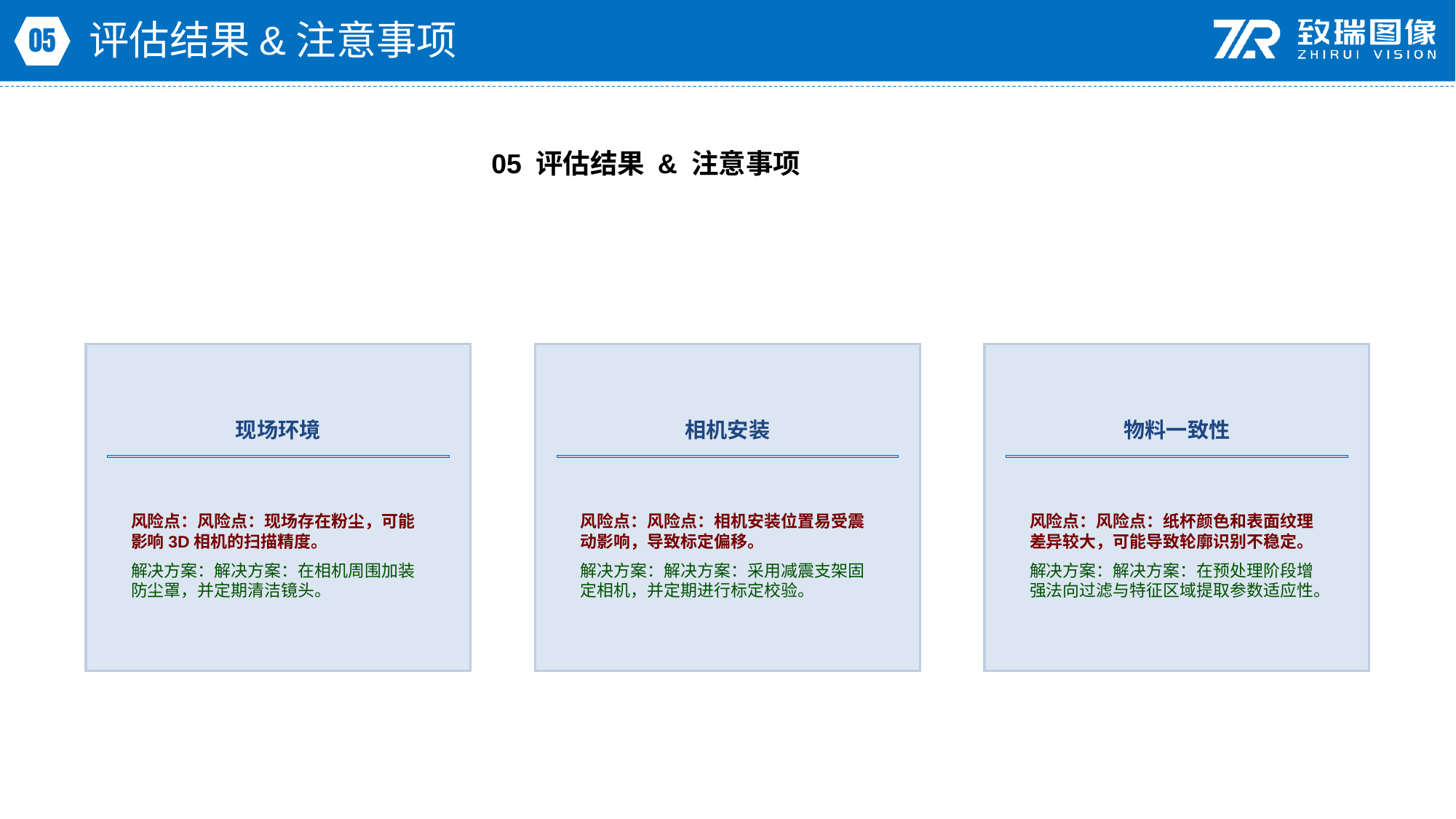

评估结果&注意事项
05

05 评估结果 & 注意事项

现场环境

相机安装

物料一致性

风险点：风险点：现场存在粉尘，可能影响3D相机的扫描精度。
解决方案：解决方案：在相机周围加装防尘罩，并定期清洁镜头。

风险点：风险点：相机安装位置易受震动影响，导致标定偏移。
解决方案：解决方案：采用减震支架固定相机，并定期进行标定校验。

风险点：风险点：纸杯颜色和表面纹理差异较大，可能导致轮廓识别不稳定。
解决方案：解决方案：在预处理阶段增强法向过滤与特征区域提取参数适应性。